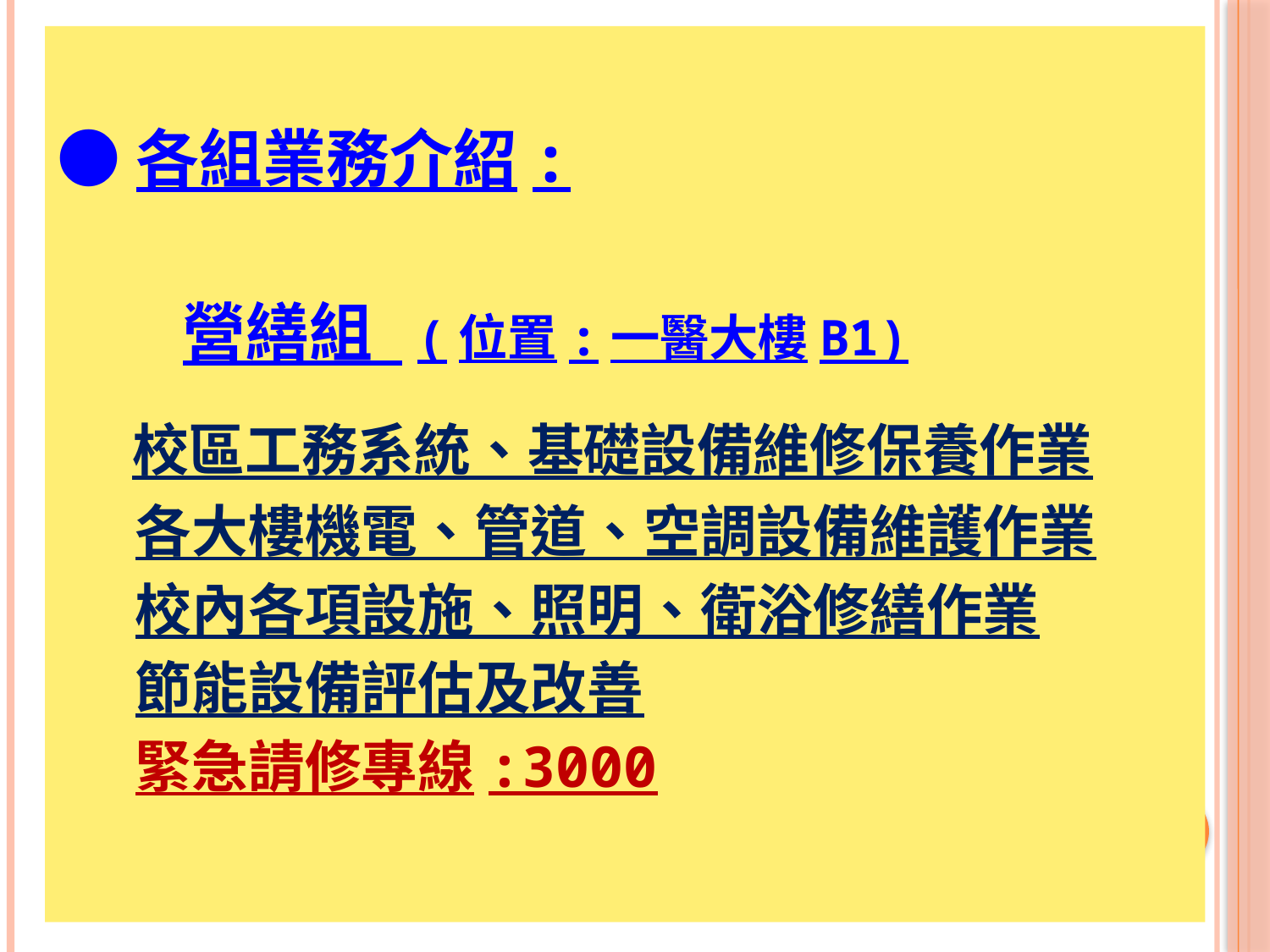

●各組業務介紹:

	     營繕組  (位置:一醫大樓B1)
    校區工務系統、基礎設備維修保養作業
     各大樓機電、管道、空調設備維護作業
     校內各項設施、照明、衛浴修繕作業
     節能設備評估及改善
     緊急請修專線:3000

7